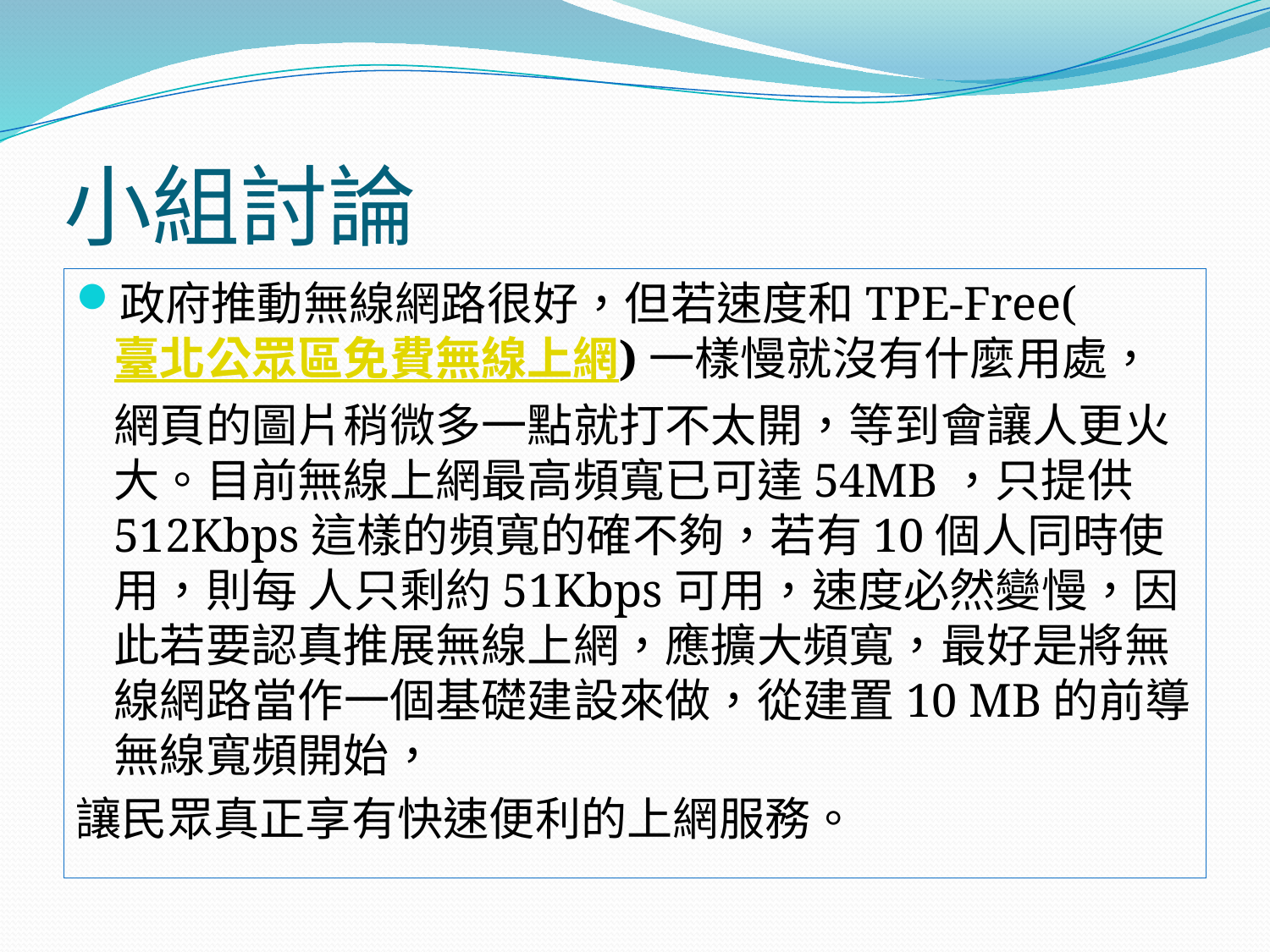

# 小組討論
政府推動無線網路很好，但若速度和TPE-Free(臺北公眾區免費無線上網)一樣慢就沒有什麼用處，網頁的圖片稍微多一點就打不太開，等到會讓人更火大。目前無線上網最高頻寬已可達54MB，只提供512Kbps這樣的頻寬的確不夠，若有10個人同時使用，則每 人只剩約51Kbps可用，速度必然變慢，因此若要認真推展無線上網，應擴大頻寬，最好是將無線網路當作一個基礎建設來做，從建置10 MB的前導無線寬頻開始，
讓民眾真正享有快速便利的上網服務。